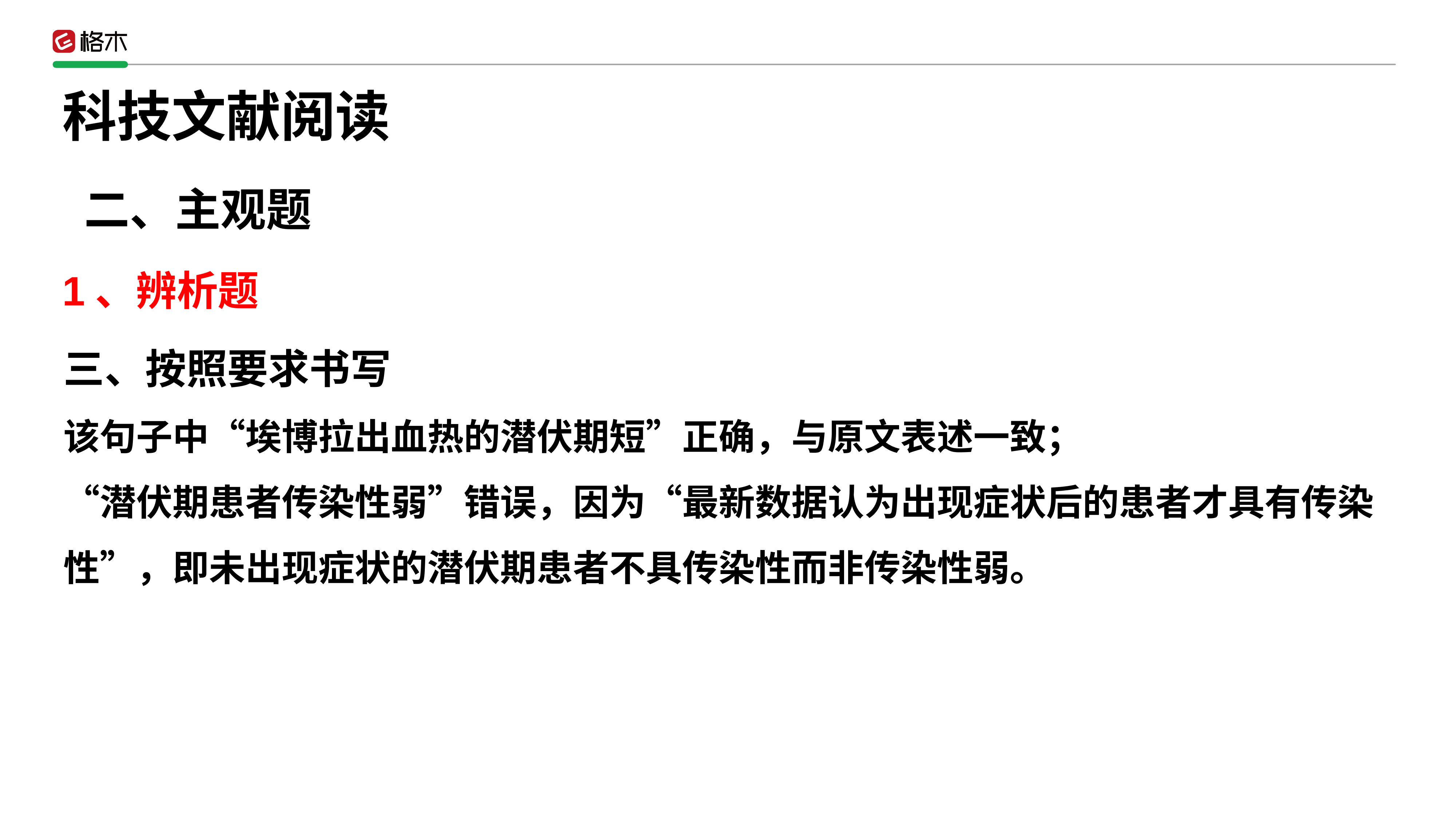

科技文献阅读
二、主观题
1、辨析题
三、按照要求书写
该句子中“埃博拉出血热的潜伏期短”正确，与原文表述一致；
“潜伏期患者传染性弱”错误，因为“最新数据认为出现症状后的患者才具有传染性”，即未出现症状的潜伏期患者不具传染性而非传染性弱。